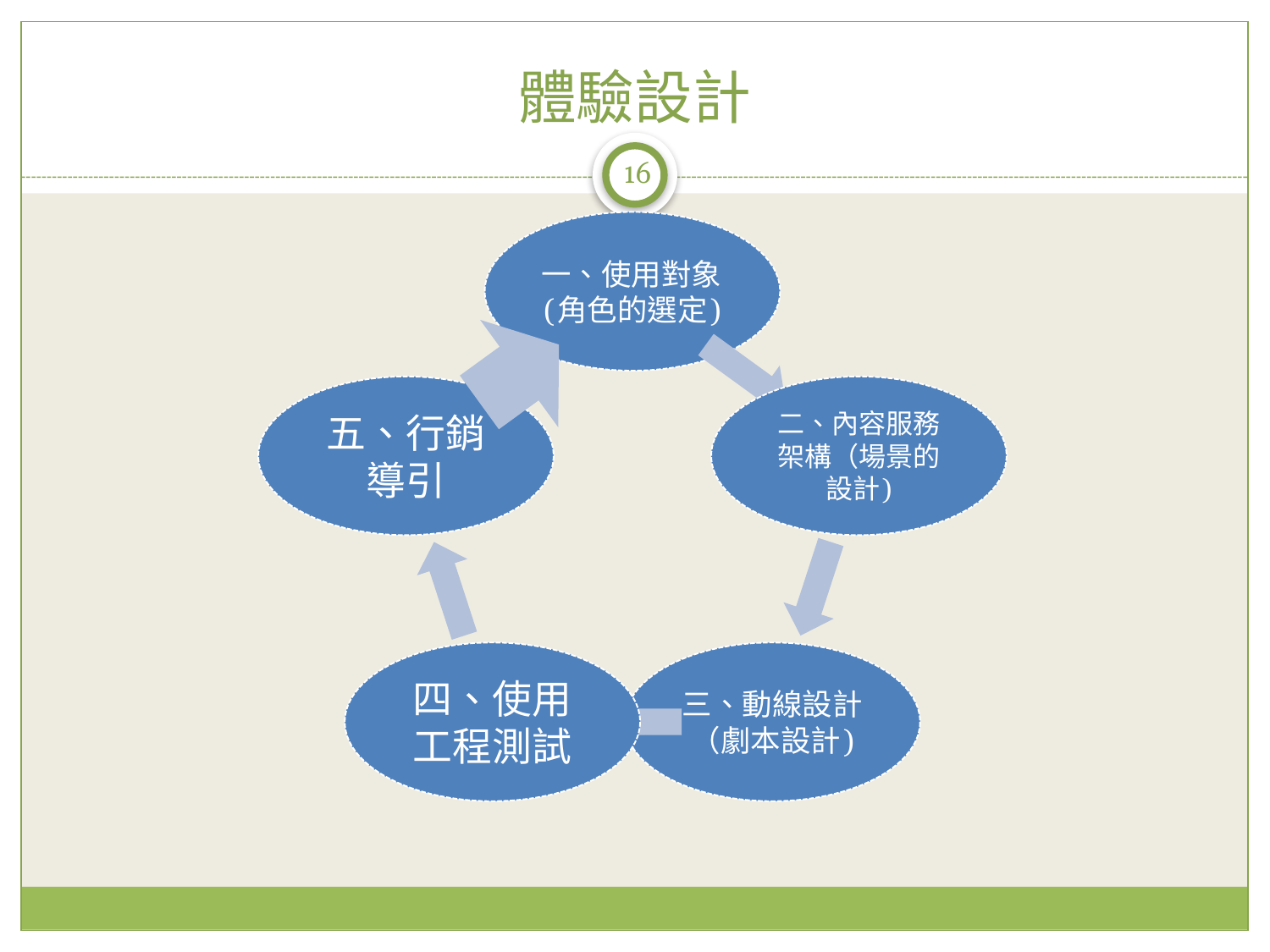

# 體驗設計
16
一、使用對象(角色的選定)
二、內容服務架構（場景的設計)
三、動線設計（劇本設計)
四、使用工程測試
五、行銷導引